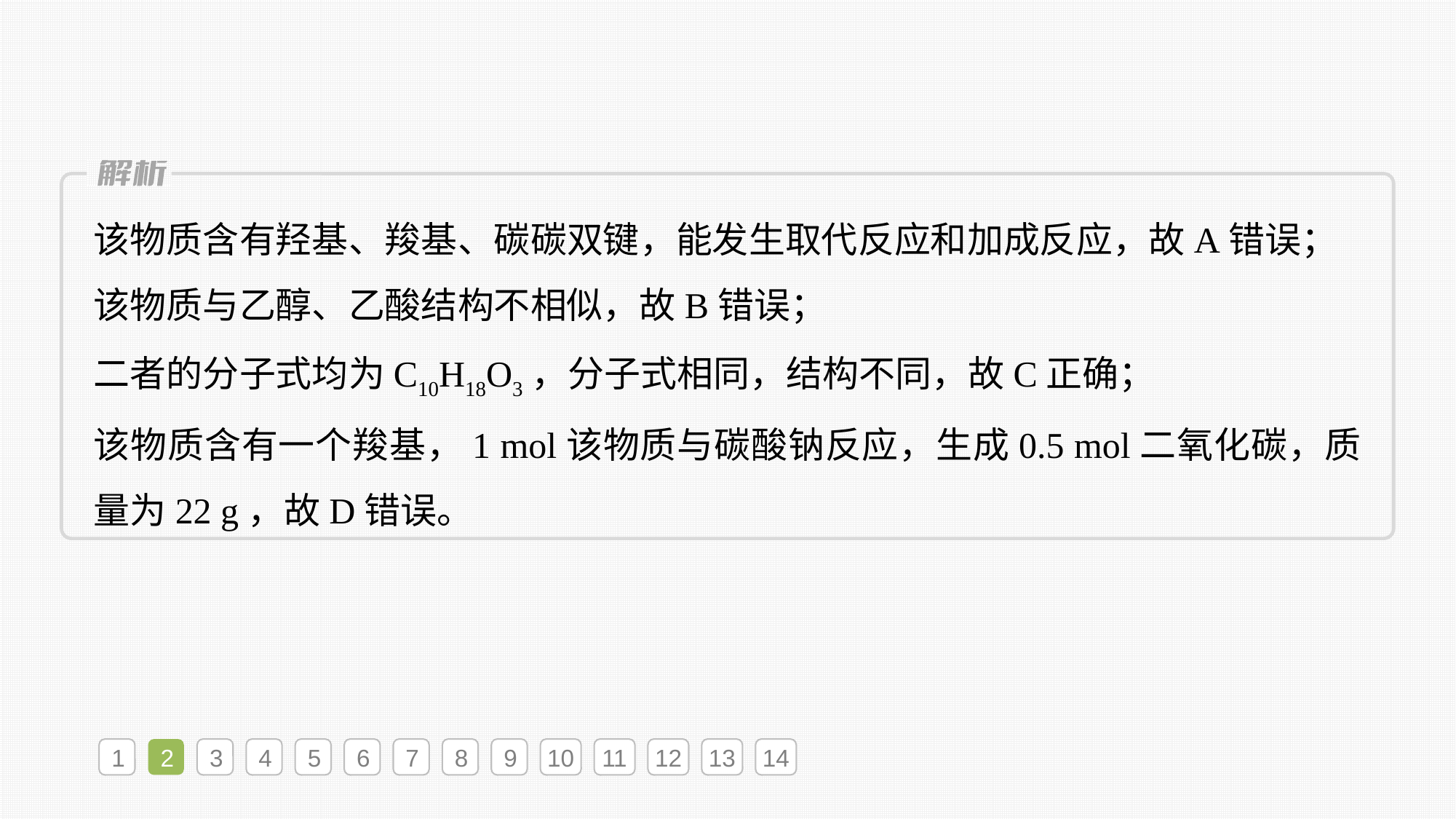

该物质含有羟基、羧基、碳碳双键，能发生取代反应和加成反应，故A错误；
该物质与乙醇、乙酸结构不相似，故B错误；
二者的分子式均为C10H18O3，分子式相同，结构不同，故C正确；
该物质含有一个羧基，1 mol该物质与碳酸钠反应，生成0.5 mol二氧化碳，质量为22 g，故D错误。
1
2
3
4
5
6
7
8
9
10
11
12
13
14